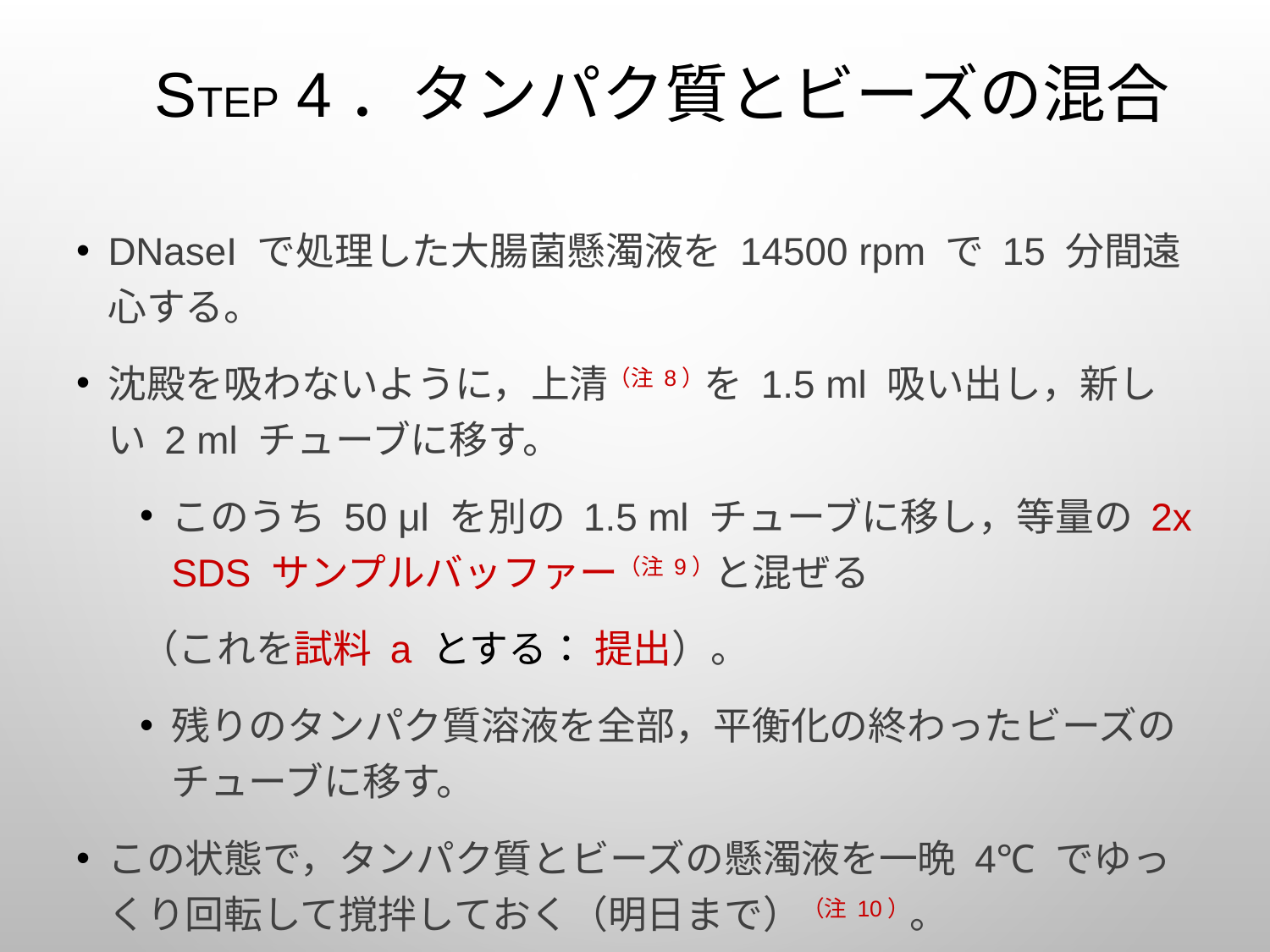

# STEP 4．タンパク質とビーズの混合
DNaseI で処理した大腸菌懸濁液を 14500 rpm で 15 分間遠心する。
沈殿を吸わないように，上清（注 8）を 1.5 ml 吸い出し，新しい 2 ml チューブに移す。
このうち 50 μl を別の 1.5 ml チューブに移し，等量の 2x SDS サンプルバッファー（注 9）と混ぜる
（これを試料 a とする： 提出）。
残りのタンパク質溶液を全部，平衡化の終わったビーズのチューブに移す。
この状態で，タンパク質とビーズの懸濁液を一晩 4℃ でゆっくり回転して撹拌しておく（明日まで）（注 10）。